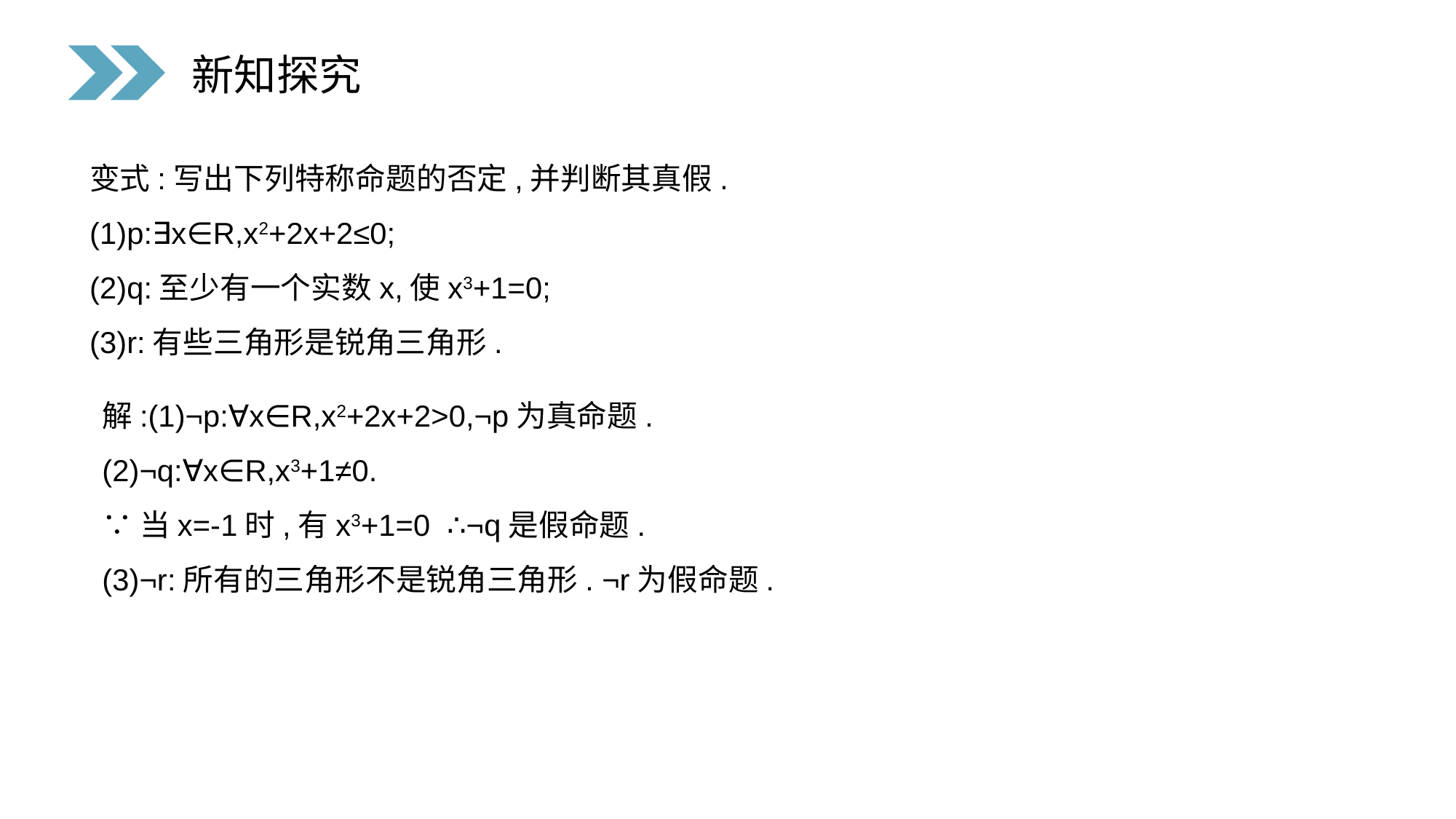

新知探究
变式:写出下列特称命题的否定,并判断其真假.
(1)p:∃x∈R,x2+2x+2≤0;
(2)q:至少有一个实数x,使x3+1=0;
(3)r:有些三角形是锐角三角形.
解:(1)¬p:∀x∈R,x2+2x+2>0,¬p为真命题.
(2)¬q:∀x∈R,x3+1≠0.
∵当x=-1时,有x3+1=0  ∴¬q是假命题.
(3)¬r:所有的三角形不是锐角三角形. ¬r为假命题.